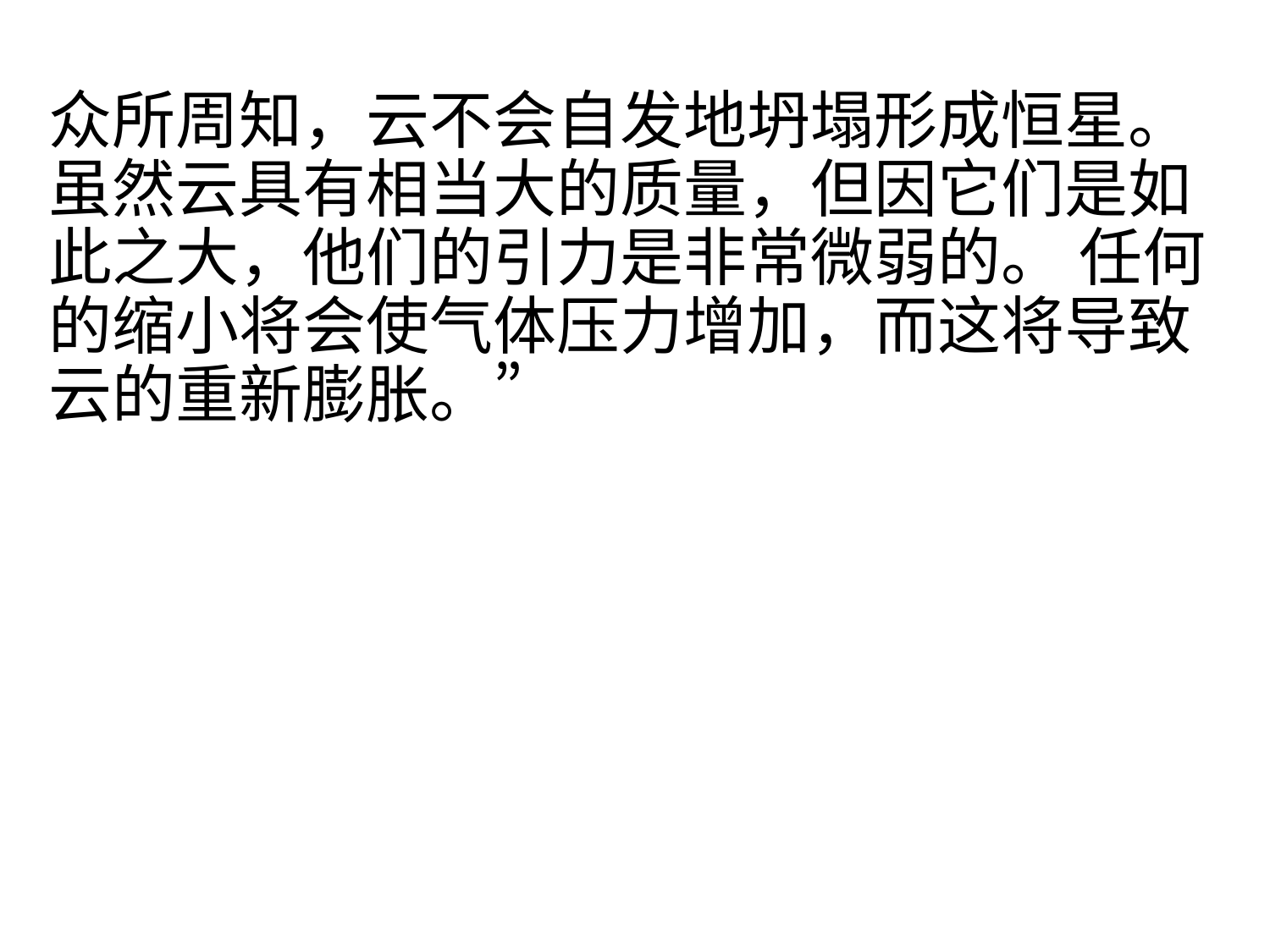

众所周知，云不会自发地坍塌形成恒星。 虽然云具有相当大的质量，但因它们是如此之大，他们的引力是非常微弱的。 任何的缩小将会使气体压力增加，而这将导致云的重新膨胀。”